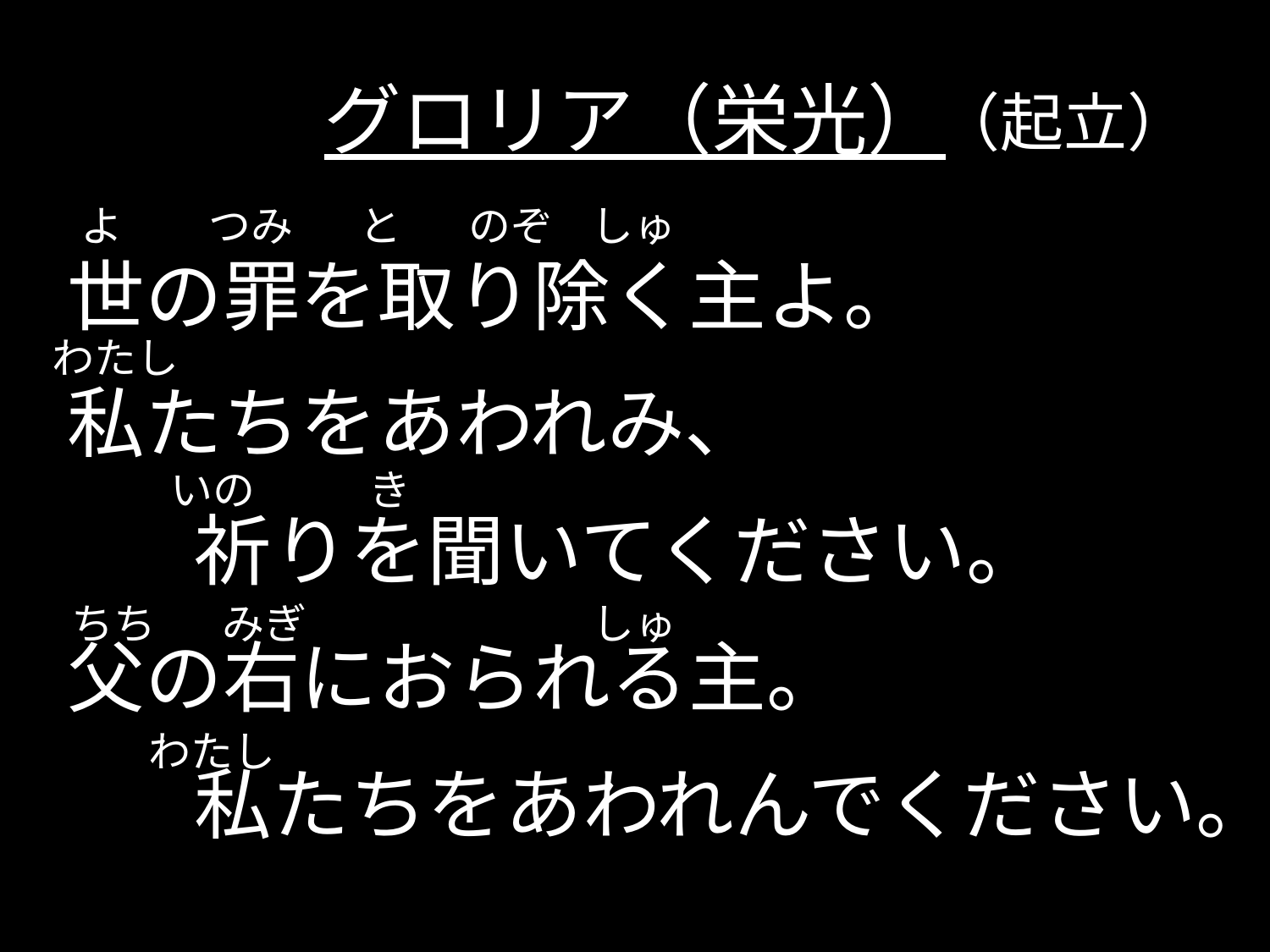

# グロリア（栄光）
（起立）
      よ         つみ       と       のぞ    しゅ
世の罪を取り除く主よ。
私たちをあわれみ、
	祈りを聞いてください。
父の右におられる主。
	私たちをあわれんでください。
   わたし
               いの            き
     ちち       みぎ                              しゅ
             わたし